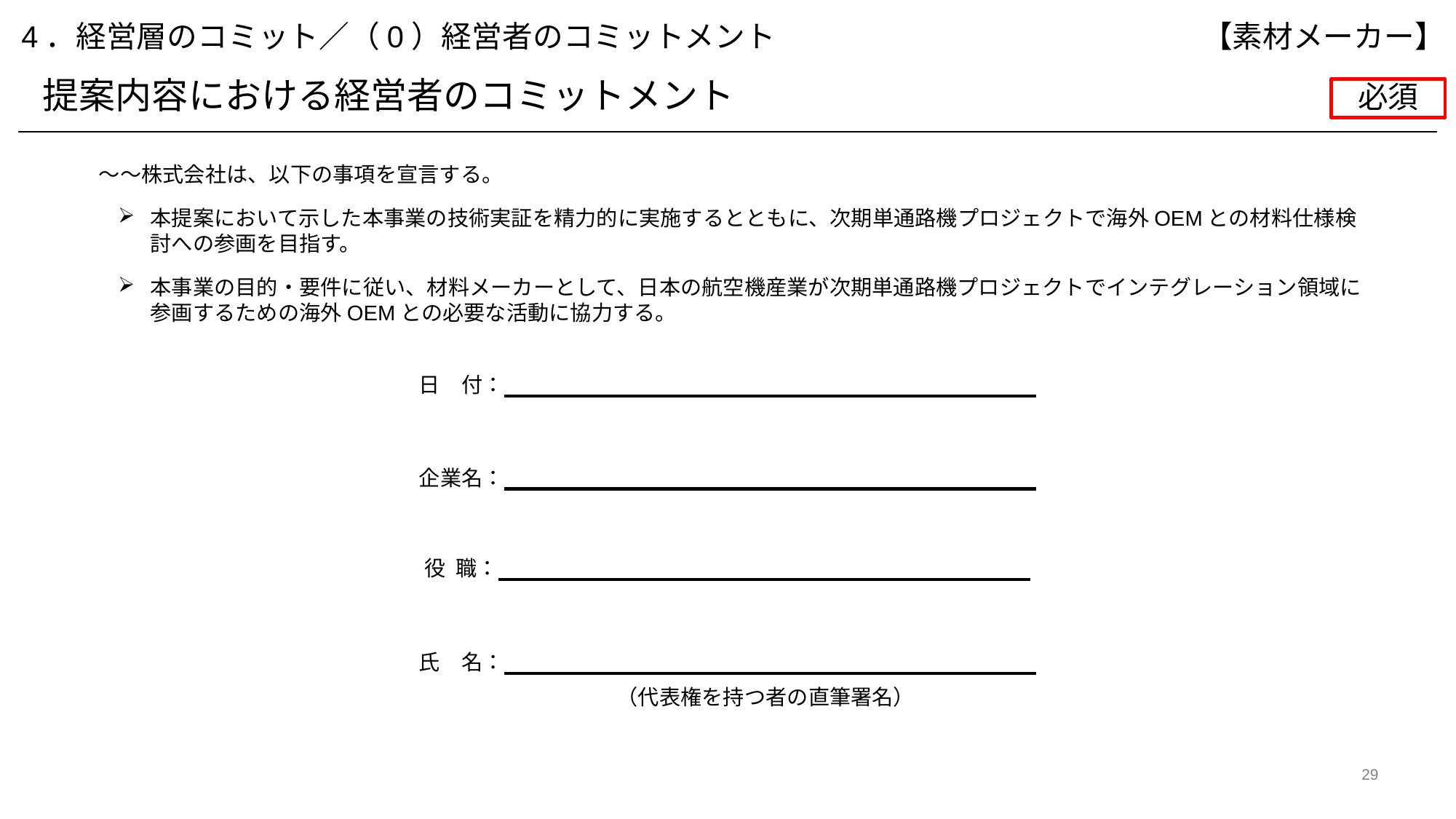

【素材メーカー】
4．経営層のコミット／（0）経営者のコミットメント
提案内容における経営者のコミットメント
必須
～～株式会社は、以下の事項を宣言する。
本提案において示した本事業の技術実証を精力的に実施するとともに、次期単通路機プロジェクトで海外OEMとの材料仕様検討への参画を目指す。
本事業の目的・要件に従い、材料メーカーとして、日本の航空機産業が次期単通路機プロジェクトでインテグレーション領域に参画するための海外OEMとの必要な活動に協力する。
日　付：
企業名：
役  職：
氏　名：
（代表権を持つ者の直筆署名）